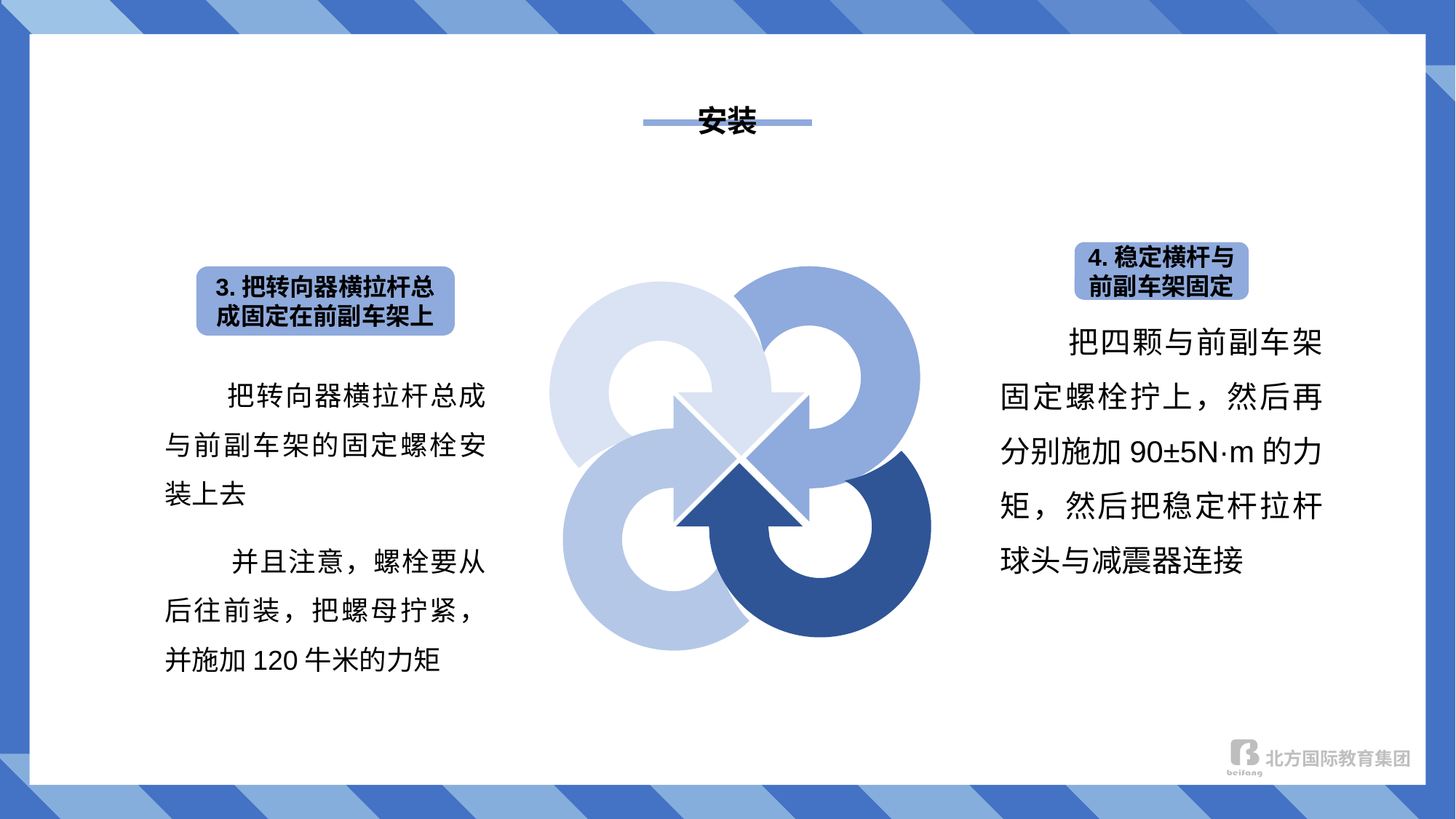

安装
4.稳定横杆与前副车架固定

3.把转向器横拉杆总成固定在前副车架上

       把四颗与前副车架固定螺栓拧上，然后再分别施加90±5N·m的力矩，然后把稳定杆拉杆球头与减震器连接
       把转向器横拉杆总成与前副车架的固定螺栓安装上去
        并且注意，螺栓要从后往前装，把螺母拧紧，并施加120牛米的力矩